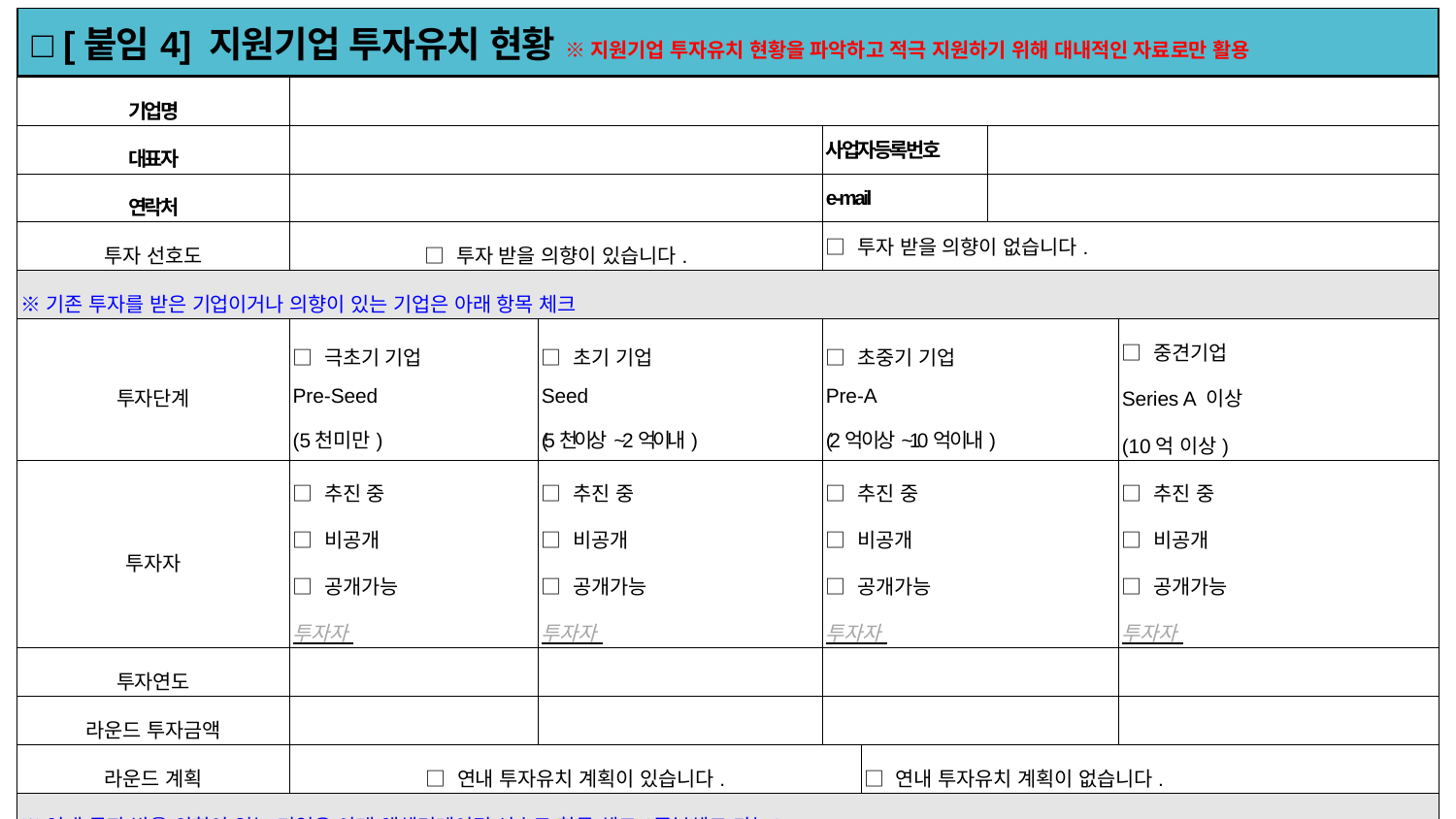

| □ [붙임4] 지원기업 투자유치 현황 ※ 지원기업 투자유치 현황을 파악하고 적극 지원하기 위해 대내적인 자료로만 활용 |
| --- |
| 기업명 |  |  |  |  |  |  |
| --- | --- | --- | --- | --- | --- | --- |
| 대표자 |  |  | 사업자등록번호 |  |  |  |
| 연락처 |  |  | e-mail |  |  |  |
| 투자 선호도 | □ 투자 받을 의향이 있습니다. |  | □ 투자 받을 의향이 없습니다. |  |  |  |
| ※기존 투자를 받은 기업이거나 의향이 있는 기업은 아래 항목 체크 |  |  |  |  |  |  |
| 투자단계 | □ 극초기 기업 Pre-Seed (5천미만) | □ 초기 기업 Seed (5천 이상 ~ 2억 이내) | □ 초중기 기업 Pre-A (2억 이상~10억 이내) |  |  | □ 중견기업 Series A 이상 (10억 이상) |
| 투자자 | □ 추진 중 □ 비공개 □ 공개가능 투자자 | □ 추진 중 □ 비공개 □ 공개가능 투자자 | □ 추진 중 □ 비공개 □ 공개가능 투자자 |  |  | □ 추진 중 □ 비공개 □ 공개가능 투자자 |
| 투자연도 |  |  |  |  |  |  |
| 라운드 투자금액 |  |  |  |  |  |  |
| 라운드 계획 | □ 연내 투자유치 계획이 있습니다. |  |  | □ 연내 투자유치 계획이 없습니다. |  |  |
| ※연내 투자 받을 의향이 있는 기업은 아래 액셀러레이팅 선호도 항목 체크(중복체크 가능) |  |  |  |  |  |  |
| □ 투자관련 기업진단 □ BM고도화 컨설팅 □ IR 컨설팅 □ IR 고도화 □ 투자자 미팅 연계 □ 글로벌 IR피칭 |  |  |  |  |  |  |
| □ 기타 투자유치를 위해 지원받고 싶은 항목(페이지 추가하여 자유롭게 기재 가능) |  |  |  |  |  |  |